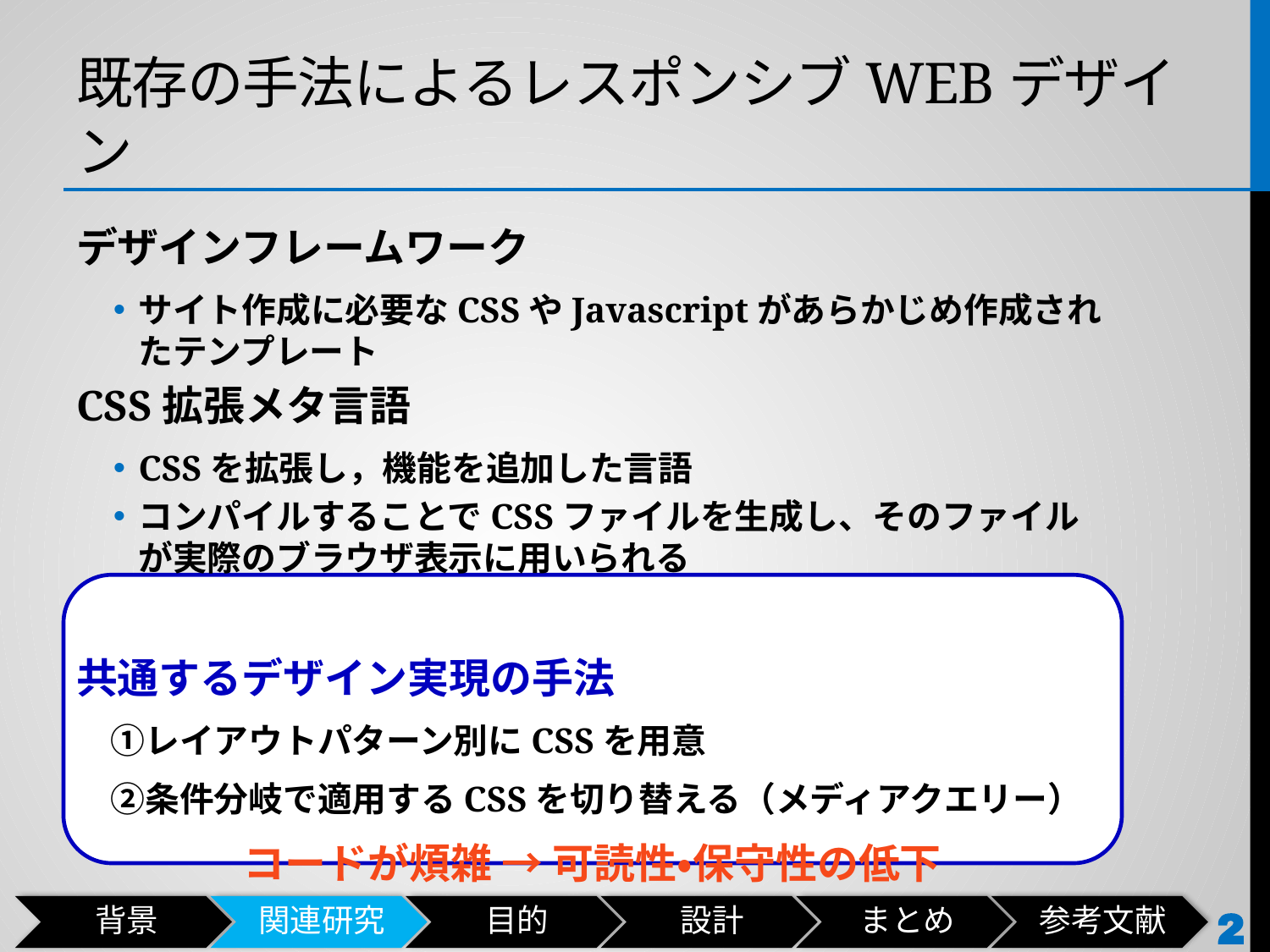

# 既存の手法によるレスポンシブwebデザイン
デザインフレームワーク
サイト作成に必要なCSSやJavascriptがあらかじめ作成されたテンプレート
CSS拡張メタ言語
CSSを拡張し，機能を追加した言語
コンパイルすることでCSSファイルを生成し、そのファイルが実際のブラウザ表示に用いられる

共通するデザイン実現の手法
　①レイアウトパターン別にCSSを用意
　②条件分岐で適用するCSSを切り替える（メディアクエリー）
コードが煩雑 → 可読性・保守性の低下

背景
関連研究
目的
設計
まとめ
参考文献
2